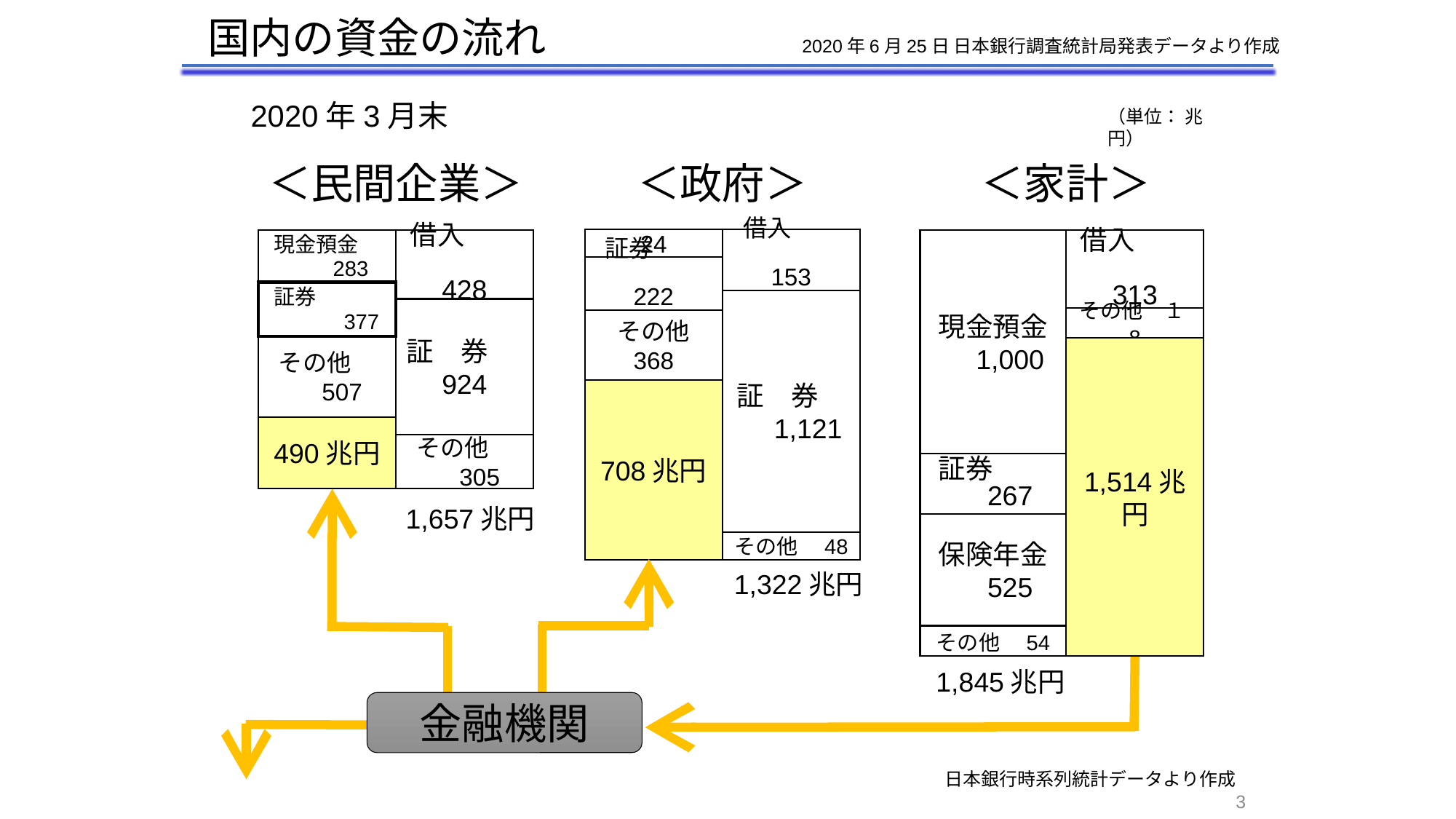

国内の資金の流れ
2020年6月25日 日本銀行調査統計局発表データより作成
2020年3月末
（単位： 兆円）
＜民間企業＞
＜政府＞
＜家計＞
借入
153
24
借入　　　　　　313
現金預金　　　283
借入　　　　　　428
現金預金　1,000
証券
222
証券　　　　　　377
証　券　　1,121
証　券　924
その他　１8
その他
368
その他　　507
1,514兆円
708兆円
490兆円
その他　　305
証券　　　267
1,657兆円
保険年金　525
その他　48
1,322兆円
その他　54
1,845兆円
金融機関
日本銀行時系列統計データより作成
3